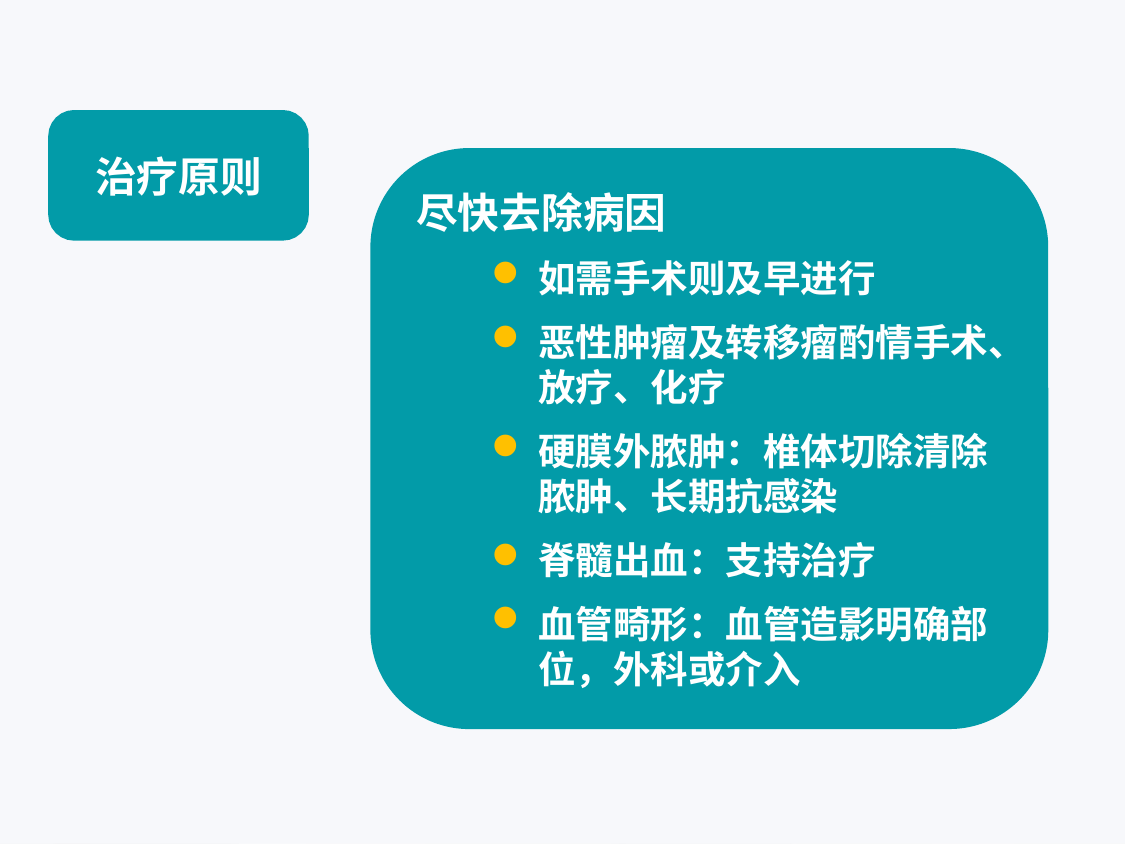

治疗原则
尽快去除病因
如需手术则及早进行
恶性肿瘤及转移瘤酌情手术、放疗、化疗
硬膜外脓肿：椎体切除清除脓肿、长期抗感染
脊髓出血：支持治疗
血管畸形：血管造影明确部位，外科或介入